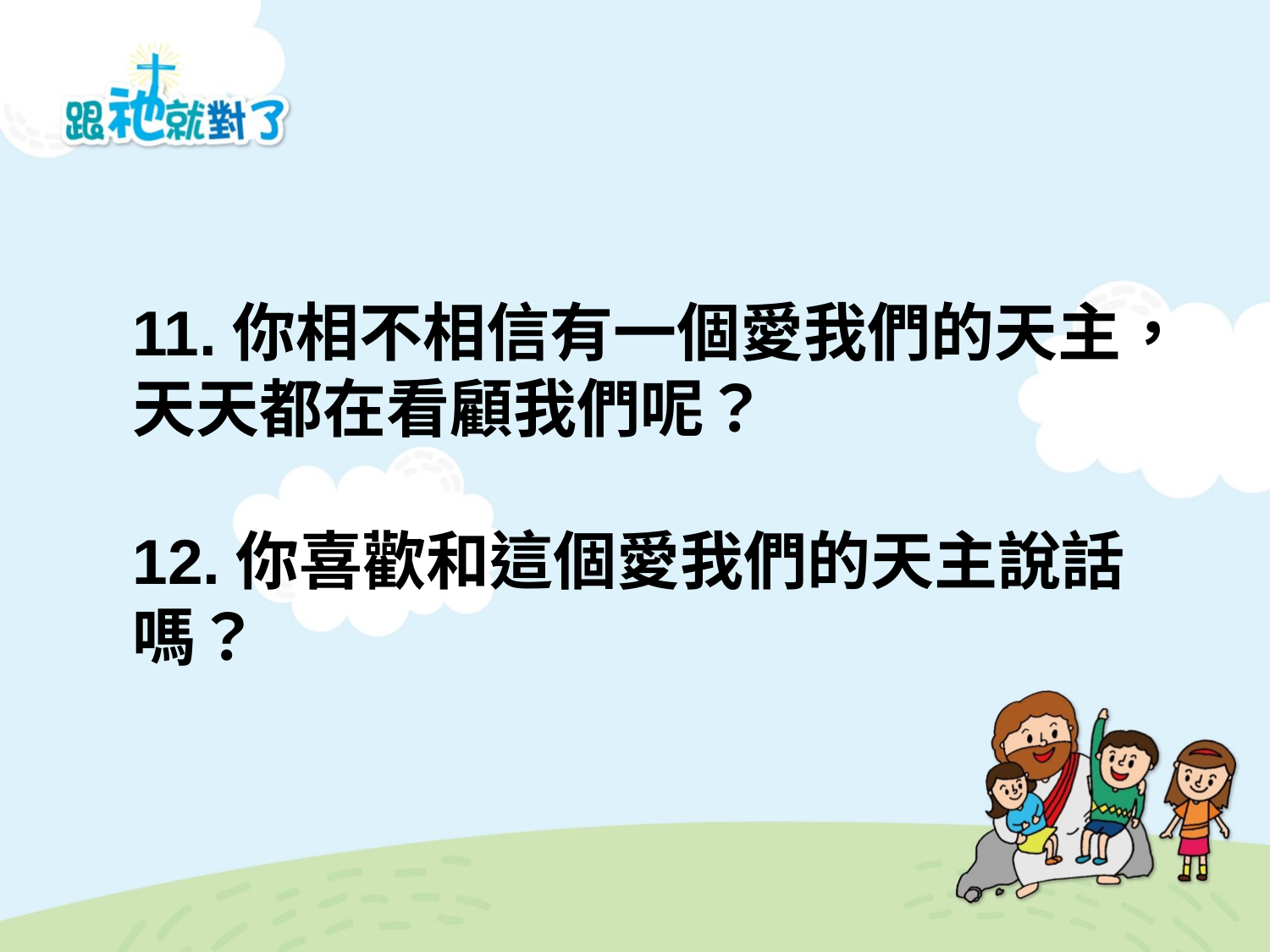

11.你相不相信有一個愛我們的天主，天天都在看顧我們呢？

12.你喜歡和這個愛我們的天主說話嗎？